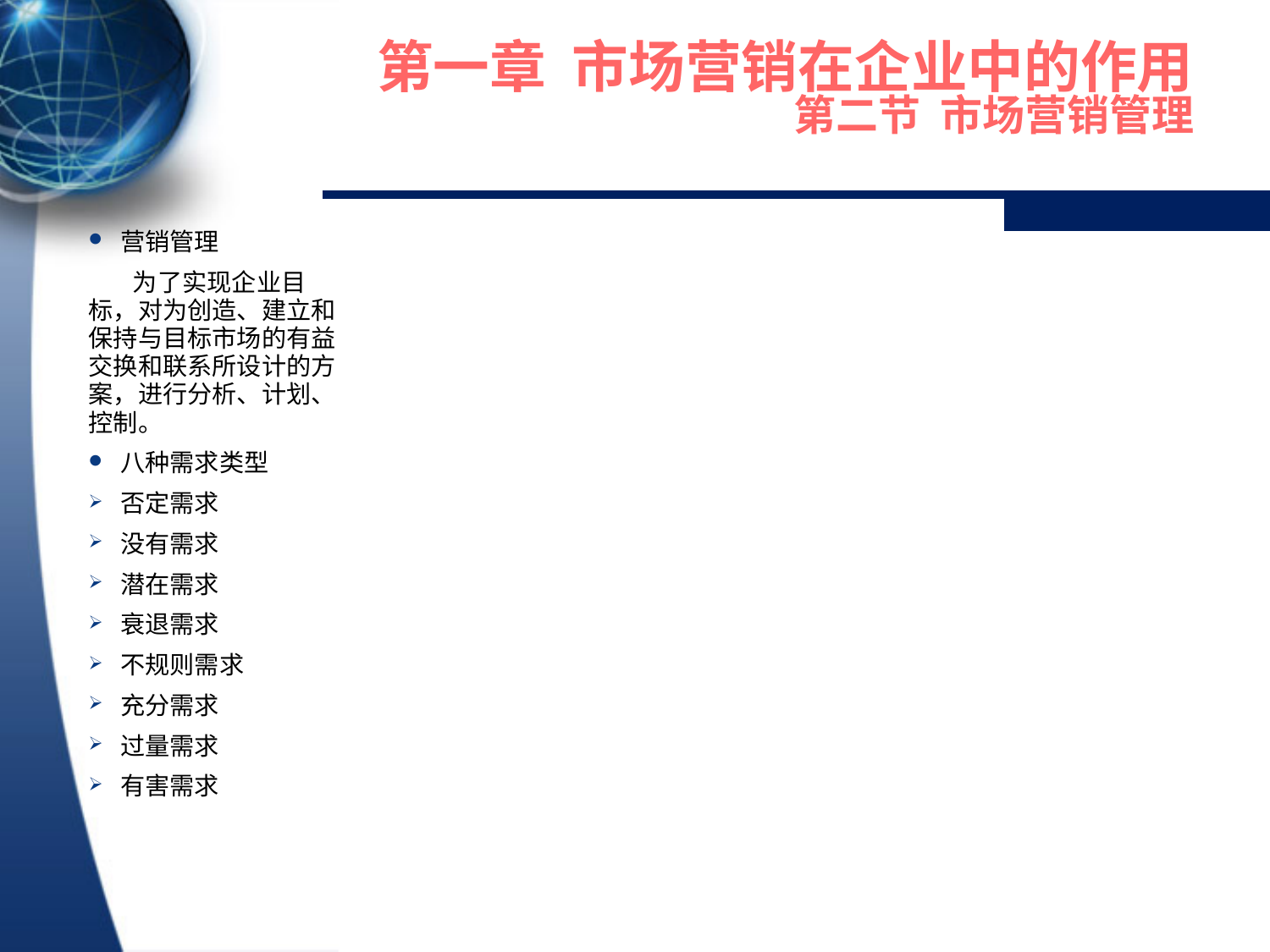

# 第一章  市场营销在企业中的作用 第二节  市场营销管理
营销管理
       为了实现企业目标，对为创造、建立和保持与目标市场的有益交换和联系所设计的方案，进行分析、计划、控制。
八种需求类型
否定需求
没有需求
潜在需求
衰退需求
不规则需求
充分需求
过量需求
有害需求